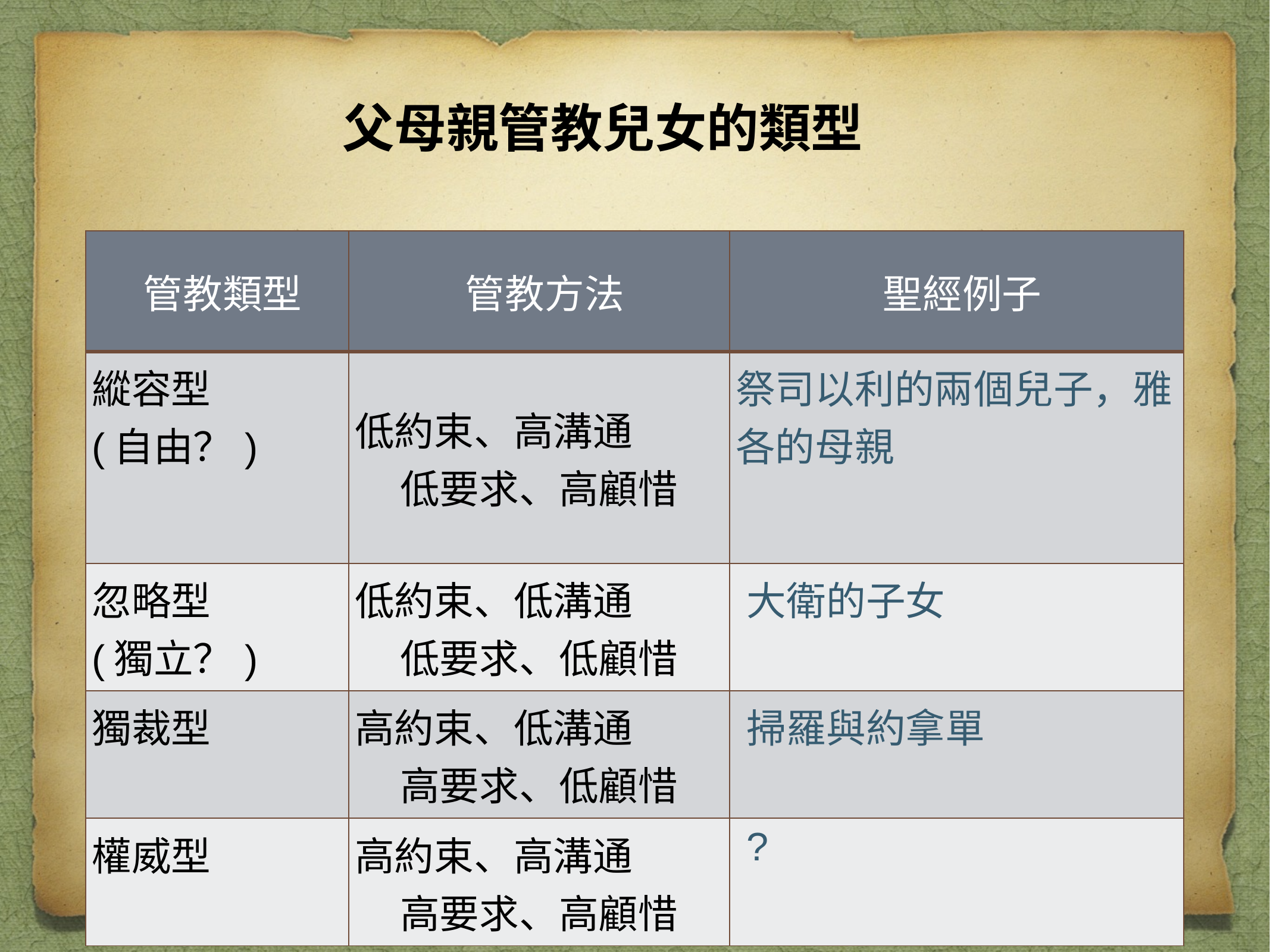

父母親管教兒女的類型
| 管教類型 | 管教方法 | 聖經例子 |
| --- | --- | --- |
| 縱容型 (自由？) | 低約束、高溝通 低要求、高顧惜 | 祭司以利的兩個兒子，雅各的母親 |
| 忽略型 (獨立？) | 低約束、低溝通 低要求、低顧惜 | 大衛的子女 |
| 獨裁型 | 高約束、低溝通 高要求、低顧惜 | 掃羅與約拿單 |
| 權威型 | 高約束、高溝通 高要求、高顧惜 | ? |